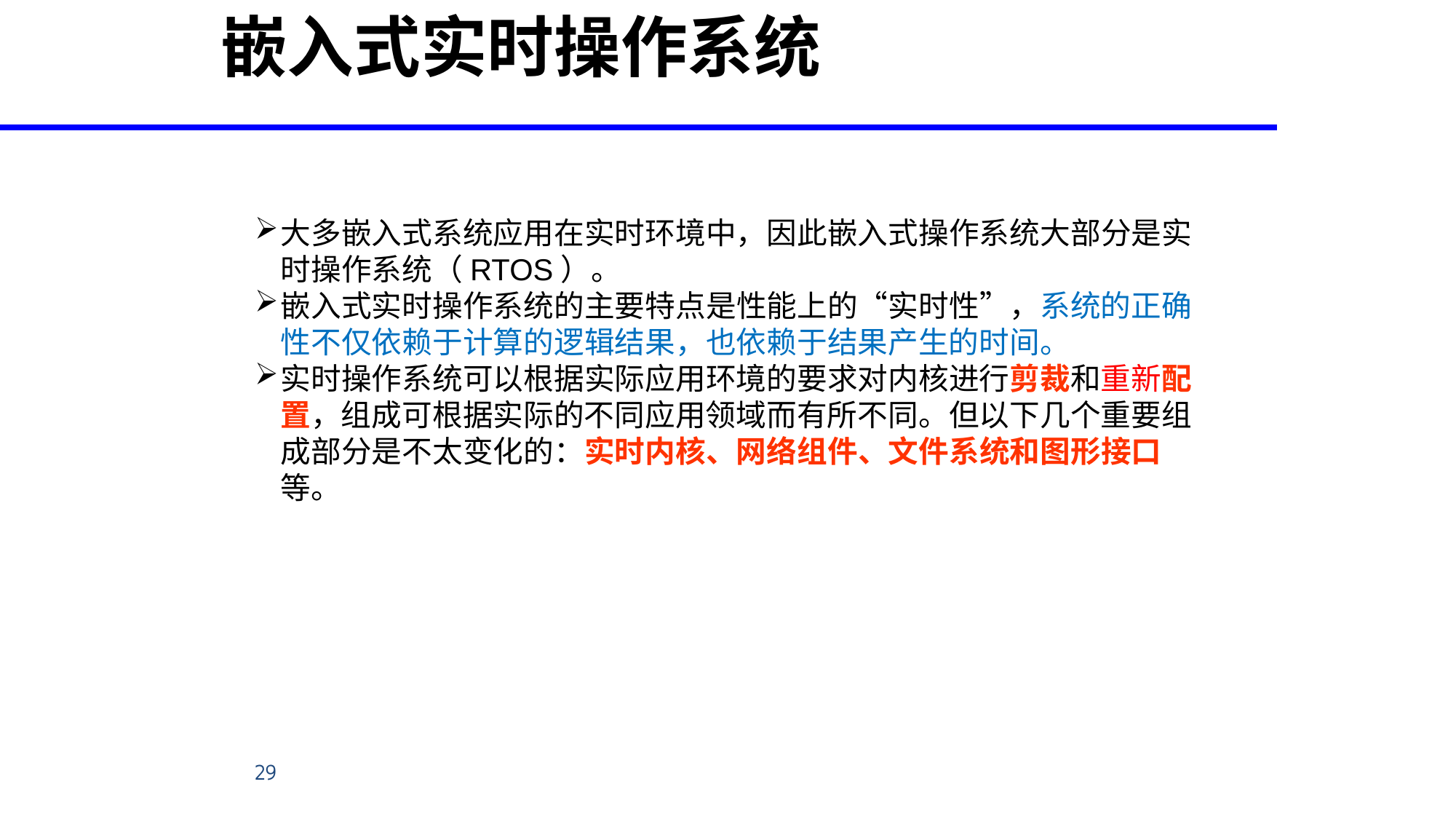

嵌入式实时操作系统
大多嵌入式系统应用在实时环境中，因此嵌入式操作系统大部分是实时操作系统（RTOS）。
嵌入式实时操作系统的主要特点是性能上的“实时性”，系统的正确性不仅依赖于计算的逻辑结果，也依赖于结果产生的时间。
实时操作系统可以根据实际应用环境的要求对内核进行剪裁和重新配置，组成可根据实际的不同应用领域而有所不同。但以下几个重要组成部分是不太变化的：实时内核、网络组件、文件系统和图形接口等。
29